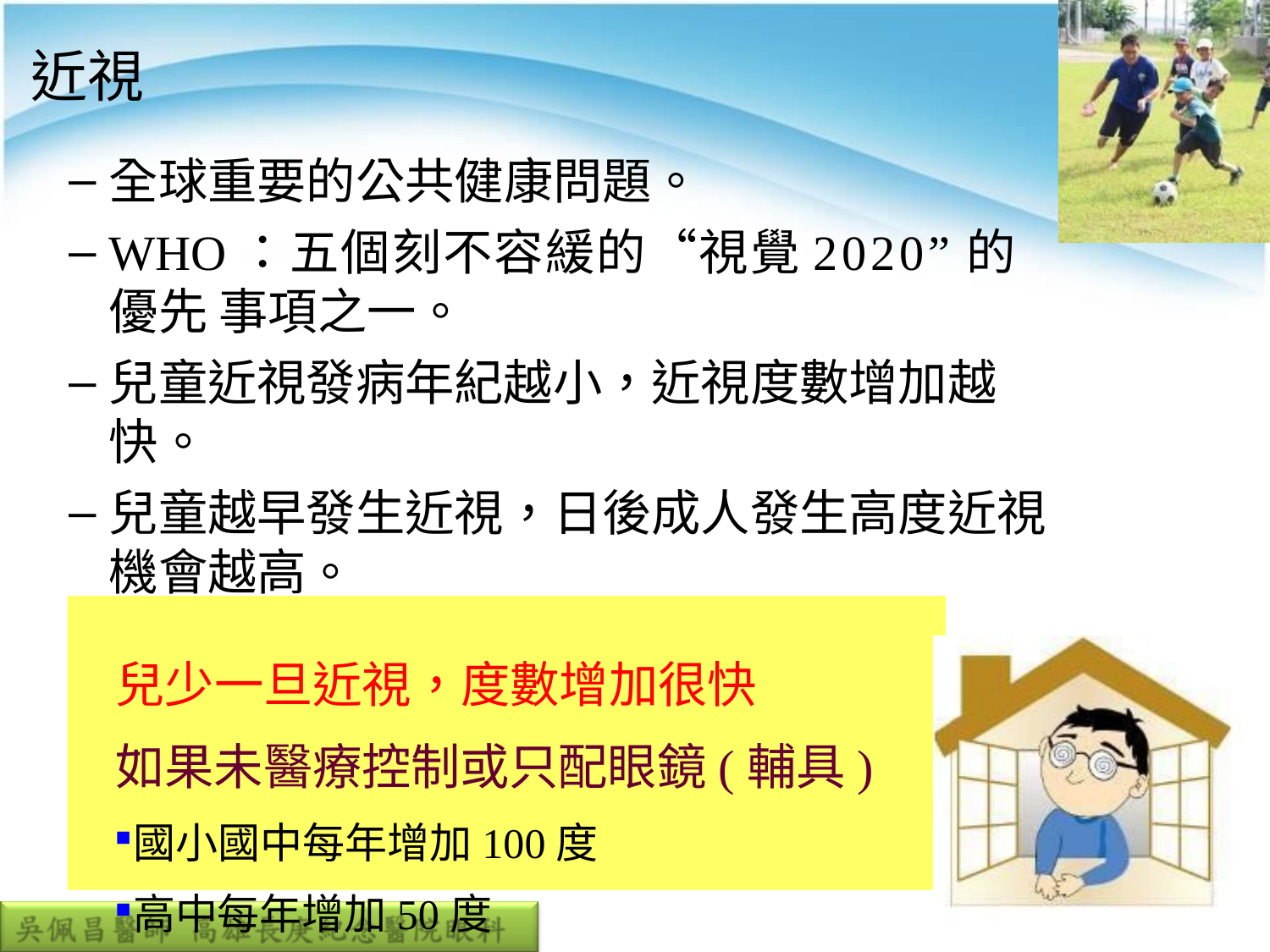

# 近視
全球重要的公共健康問題。
WHO：五個刻不容緩的“視覺2020”的優先 事項之一。
兒童近視發病年紀越小，近視度數增加越快。
兒童越早發生近視，日後成人發生高度近視 機會越高。

兒少一旦近視，度數增加很快
如果未醫療控制或只配眼鏡(輔具)
國小國中每年增加100度
高中每年增加50度